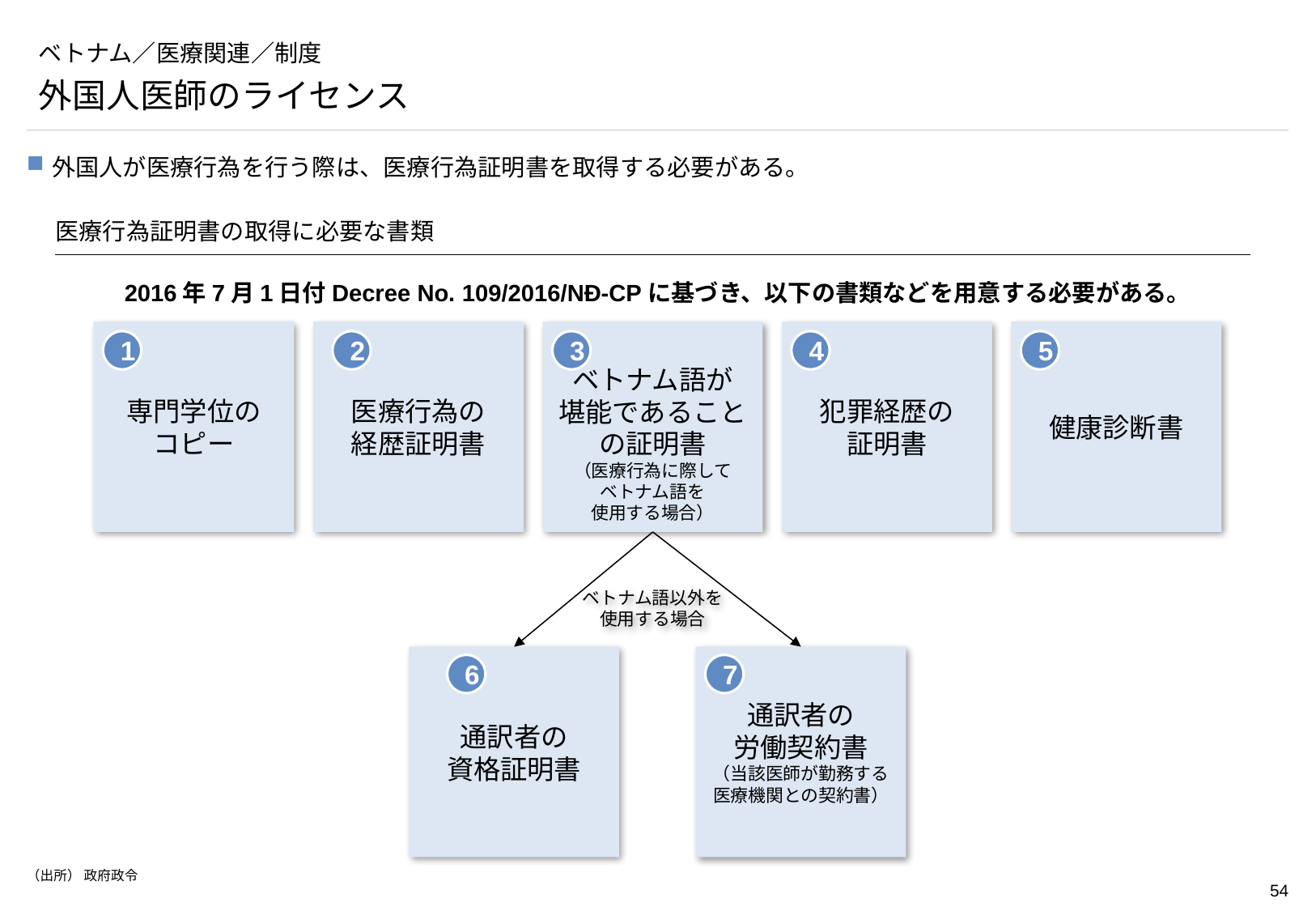

# ベトナム／医療関連／制度
外国人医師のライセンス
外国人が医療行為を行う際は、医療行為証明書を取得する必要がある。
医療行為証明書の取得に必要な書類
2016年7月1日付Decree No. 109/2016/NĐ-CPに基づき、以下の書類などを用意する必要がある。
専門学位の
コピー
医療行為の
経歴証明書
ベトナム語が
堪能であることの証明書
（医療行為に際して
ベトナム語を
使用する場合）
犯罪経歴の
証明書
健康診断書
1
2
3
4
5
ベトナム語以外を
使用する場合
通訳者の
労働契約書
（当該医師が勤務する
医療機関との契約書）
通訳者の
資格証明書
6
7
（出所） 政府政令